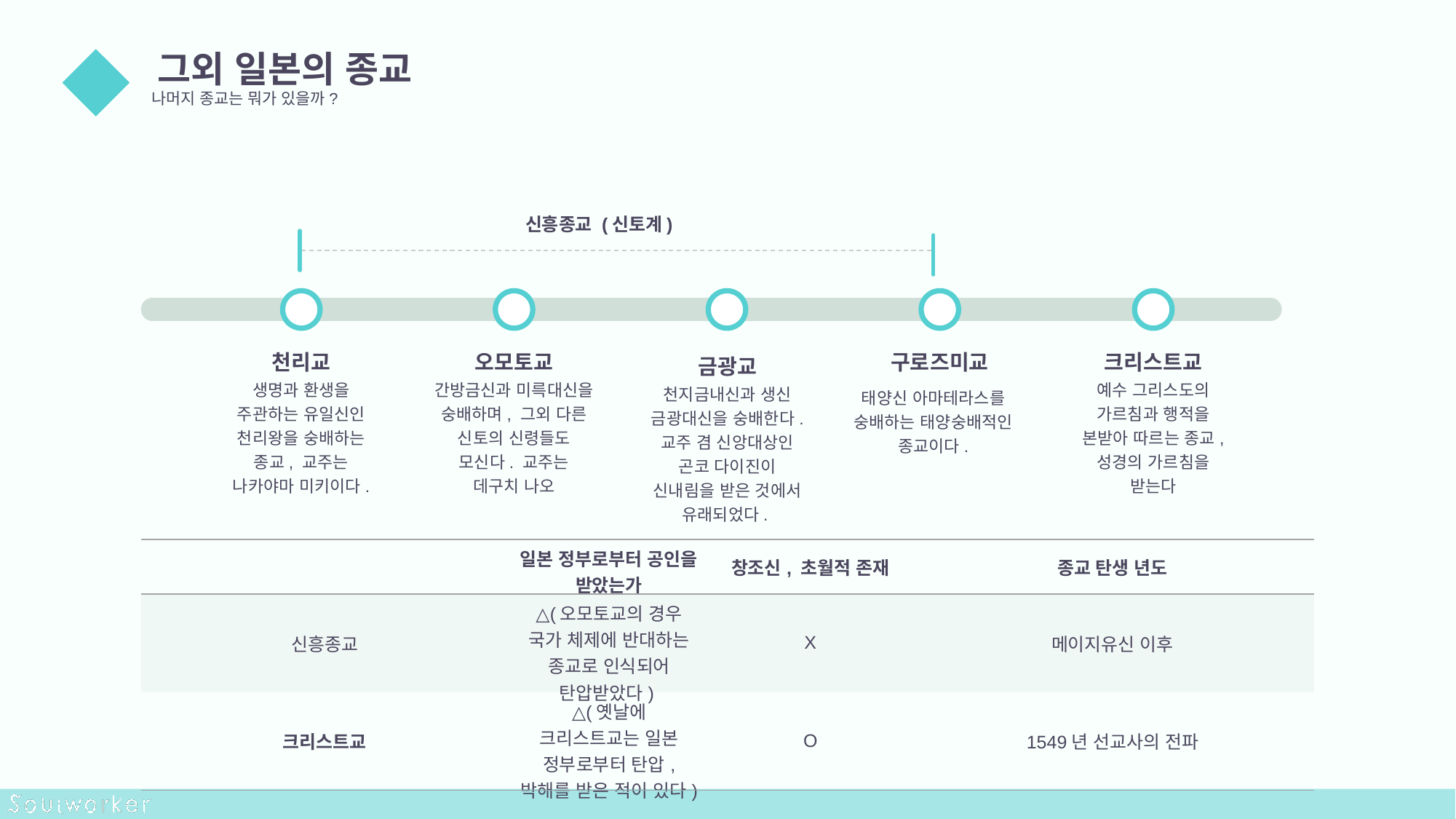

그외 일본의 종교
나머지 종교는 뭐가 있을까?

04
신흥종교 (신토계)

천리교
생명과 환생을 주관하는 유일신인 천리왕을 숭배하는 종교, 교주는 나카야마 미키이다.
오모토교
간방금신과 미륵대신을 숭배하며, 그외 다른 신토의 신령들도 모신다. 교주는 데구치 나오
구로즈미교
태양신 아마테라스를 숭배하는 태양숭배적인 종교이다.
크리스트교
예수 그리스도의 가르침과 행적을 본받아 따르는 종교, 성경의 가르침을 받는다
금광교
천지금내신과 생신 금광대신을 숭배한다. 교주 겸 신앙대상인 곤코 다이진이 신내림을 받은 것에서 유래되었다.
|  | 일본 정부로부터 공인을 받았는가 | 창조신, 초월적 존재 | 종교 탄생 년도 |
| --- | --- | --- | --- |
| 신흥종교 | △(오모토교의 경우 국가 체제에 반대하는 종교로 인식되어 탄압받았다) | X | 메이지유신 이후 |
| 크리스트교 | △(옛날에 크리스트교는 일본 정부로부터 탄압, 박해를 받은 적이 있다) | O | 1549년 선교사의 전파 |